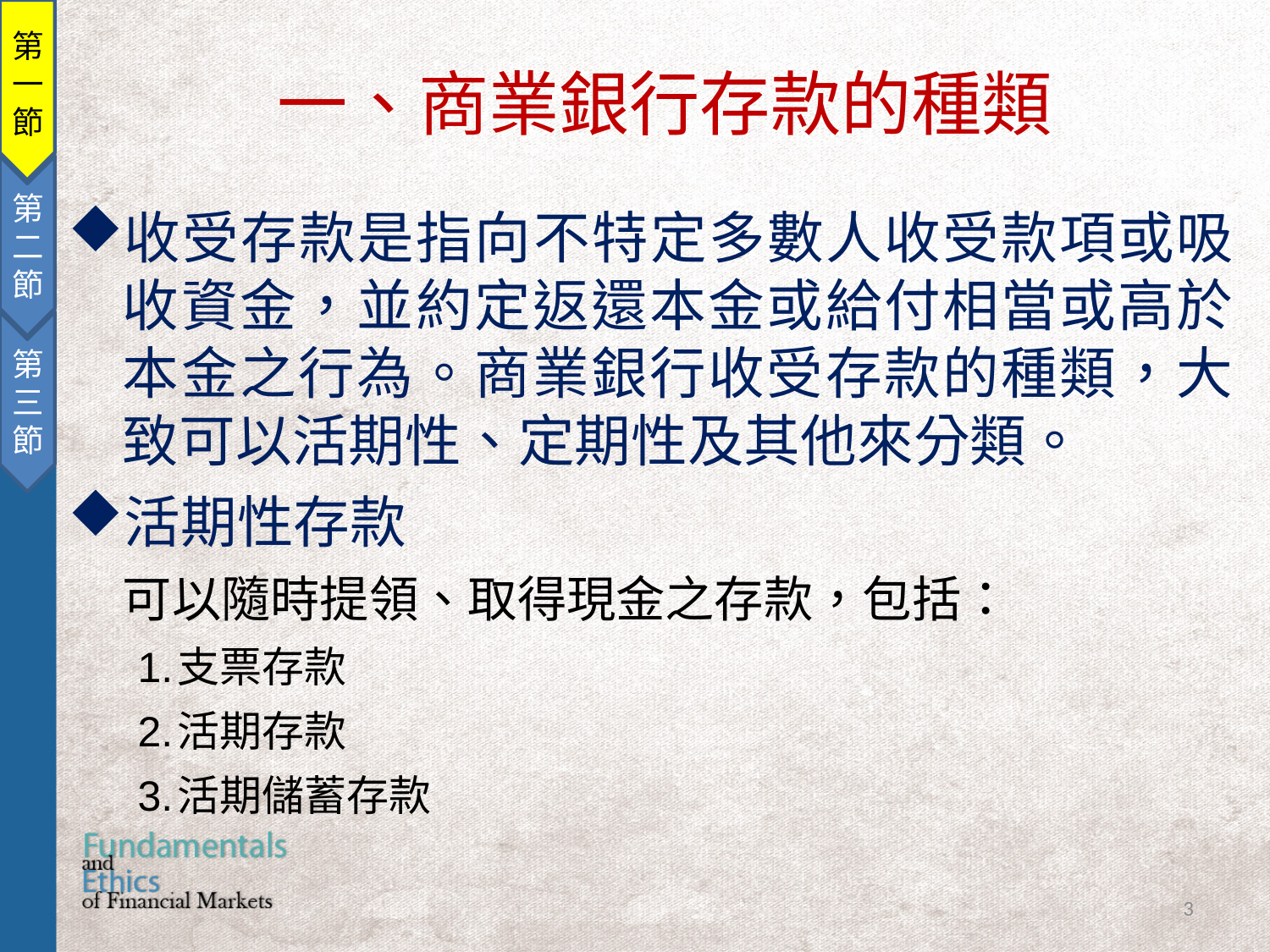

第一節
第二節
第三節
一、商業銀行存款的種類
收受存款是指向不特定多數人收受款項或吸收資金，並約定返還本金或給付相當或高於本金之行為。商業銀行收受存款的種類，大致可以活期性、定期性及其他來分類。
活期性存款
可以隨時提領、取得現金之存款，包括：
支票存款
活期存款
活期儲蓄存款

3